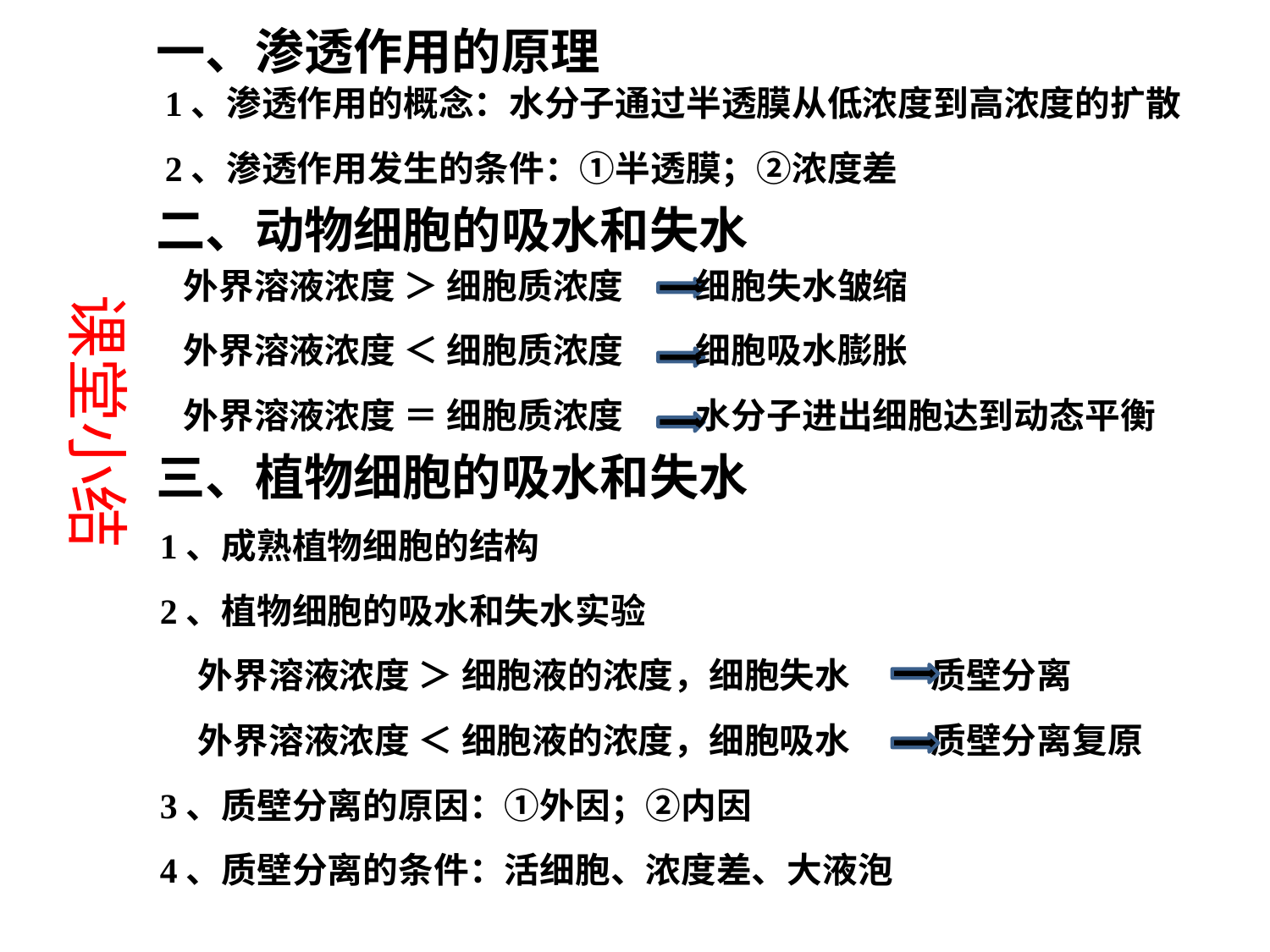

一、渗透作用的原理
1、渗透作用的概念：水分子通过半透膜从低浓度到高浓度的扩散
2、渗透作用发生的条件：①半透膜；②浓度差
二、动物细胞的吸水和失水
课堂小结
     外界溶液浓度 ＞ 细胞质浓度         细胞失水皱缩
     外界溶液浓度 ＜ 细胞质浓度         细胞吸水膨胀
     外界溶液浓度 ＝ 细胞质浓度         水分子进出细胞达到动态平衡

三、植物细胞的吸水和失水
   1、成熟植物细胞的结构
   2、植物细胞的吸水和失水实验
       外界溶液浓度 ＞ 细胞液的浓度，细胞失水          质壁分离
       外界溶液浓度 ＜ 细胞液的浓度，细胞吸水          质壁分离复原
   3、质壁分离的原因：①外因；②内因
   4、质壁分离的条件：活细胞、浓度差、大液泡